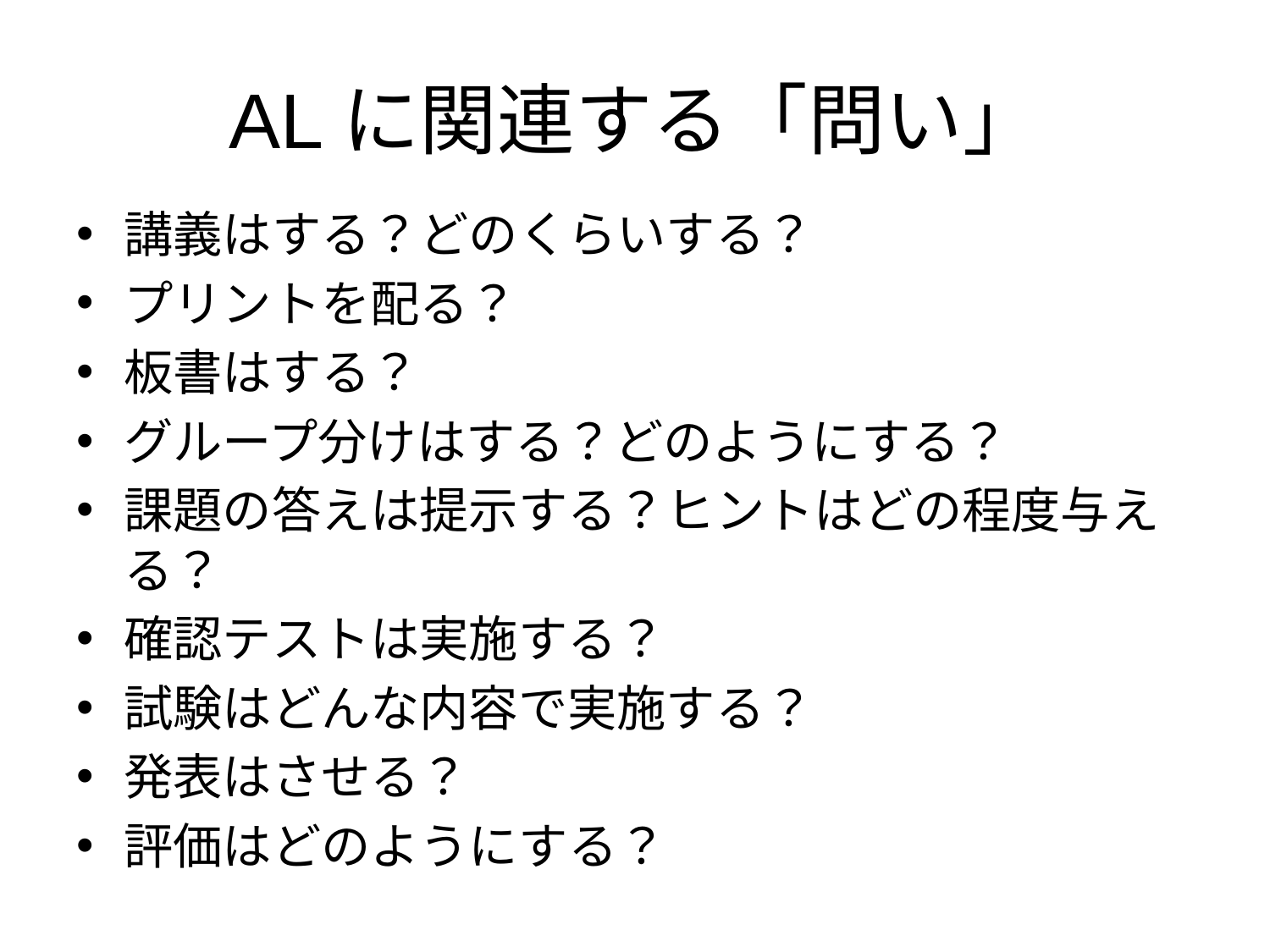

# ALに関連する「問い」
講義はする？どのくらいする？
プリントを配る？
板書はする？
グループ分けはする？どのようにする？
課題の答えは提示する？ヒントはどの程度与える？
確認テストは実施する？
試験はどんな内容で実施する？
発表はさせる？
評価はどのようにする？